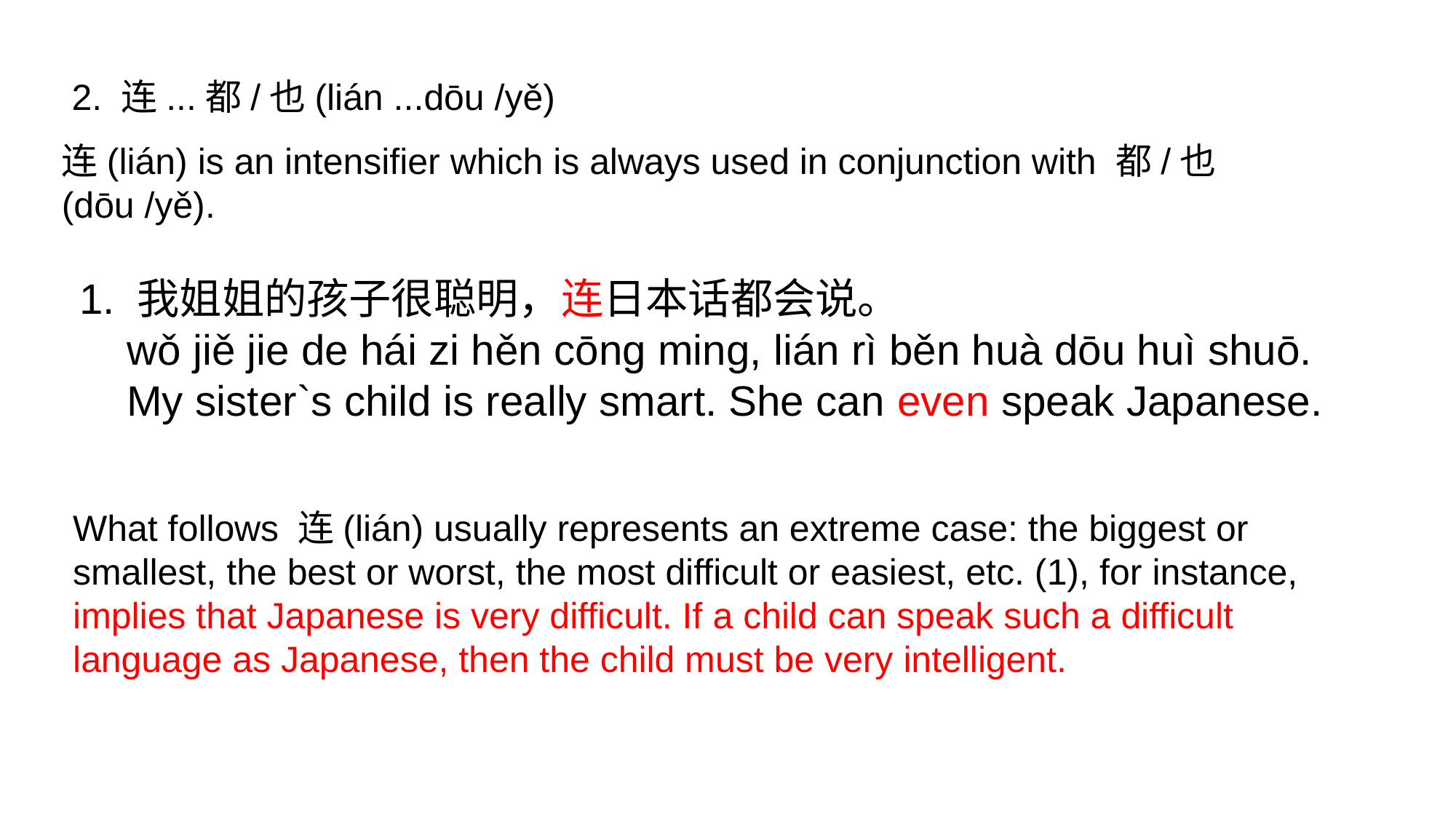

2. 连...都/也(lián ...dōu /yě)
连(lián) is an intensifier which is always used in conjunction with 都/也(dōu /yě).
1. 我姐姐的孩子很聪明，连日本话都会说。
    wǒ jiě jie de hái zi hěn cōng ming, lián rì běn huà dōu huì shuō.
    My sister`s child is really smart. She can even speak Japanese.
What follows 连(lián) usually represents an extreme case: the biggest or smallest, the best or worst, the most difficult or easiest, etc. (1), for instance, implies that Japanese is very difficult. If a child can speak such a difficult language as Japanese, then the child must be very intelligent.